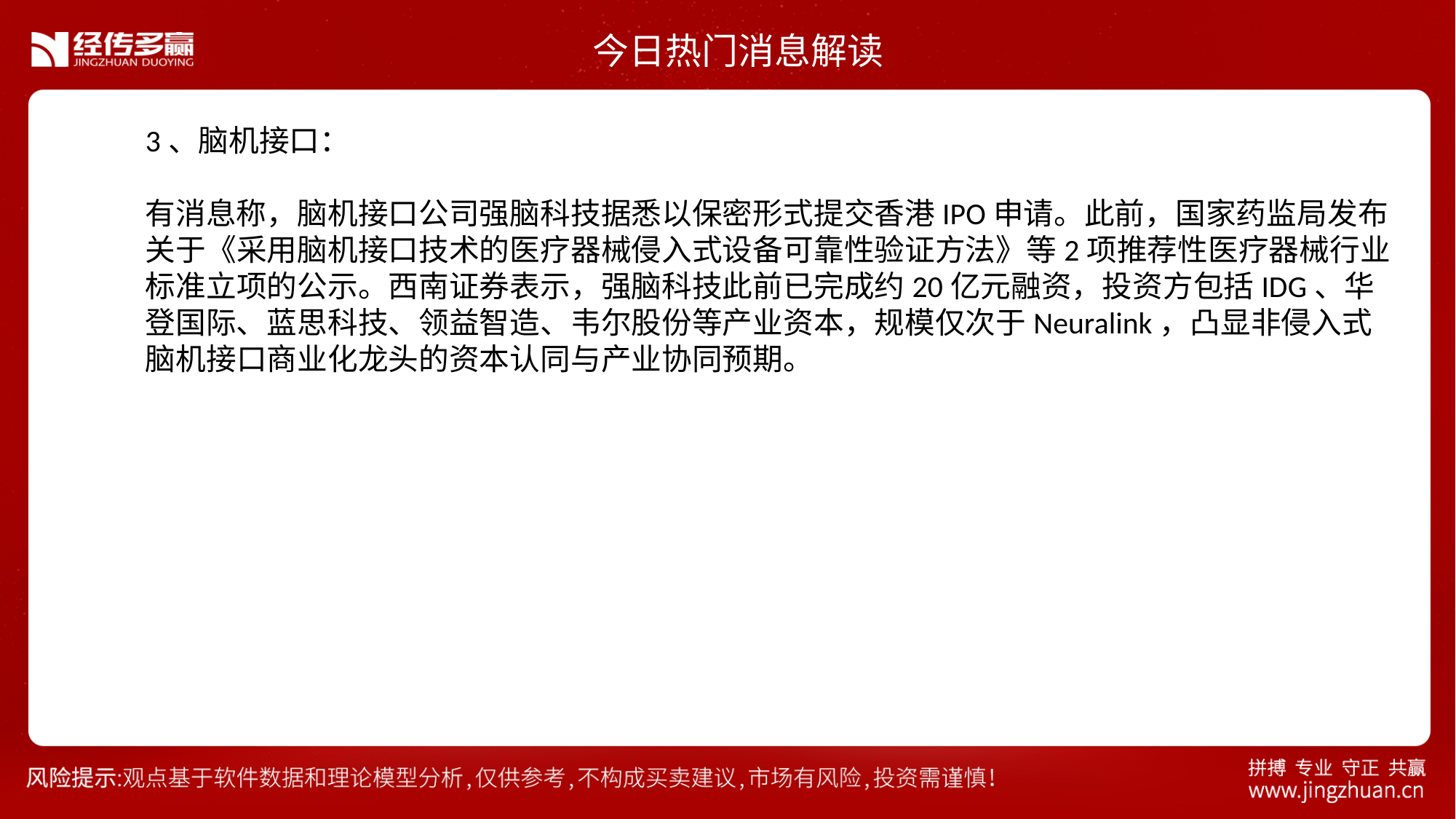

今日热门消息解读
3、脑机接口：

有消息称，脑机接口公司强脑科技据悉以保密形式提交香港IPO申请。此前，国家药监局发布关于《采用脑机接口技术的医疗器械侵入式设备可靠性验证方法》等2项推荐性医疗器械行业标准立项的公示。西南证券表示，强脑科技此前已完成约20亿元融资，投资方包括IDG、华登国际、蓝思科技、领益智造、韦尔股份等产业资本，规模仅次于Neuralink，凸显非侵入式脑机接口商业化龙头的资本认同与产业协同预期。